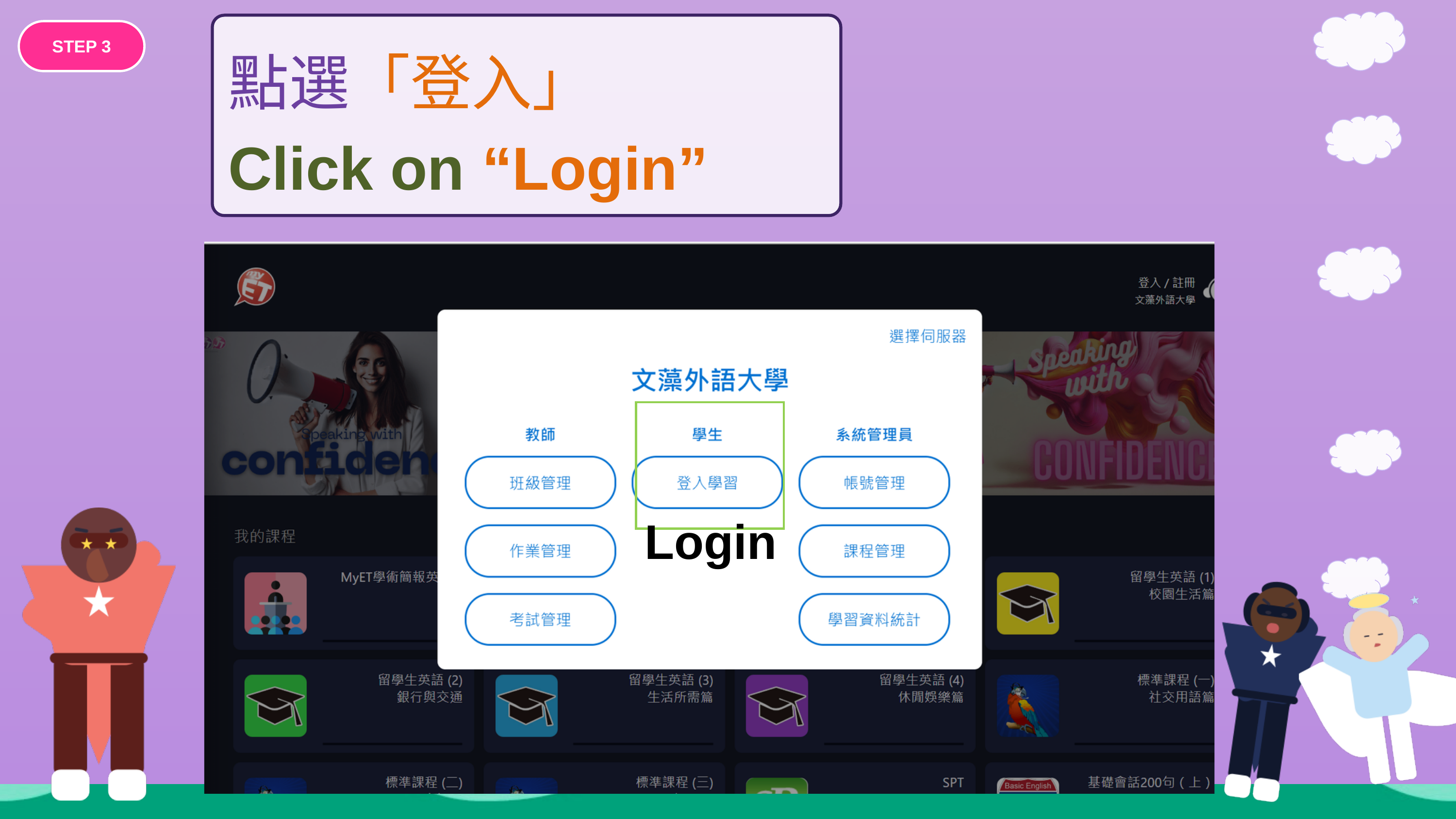

STEP 3
點選「登入」
Click on “Login”

Login